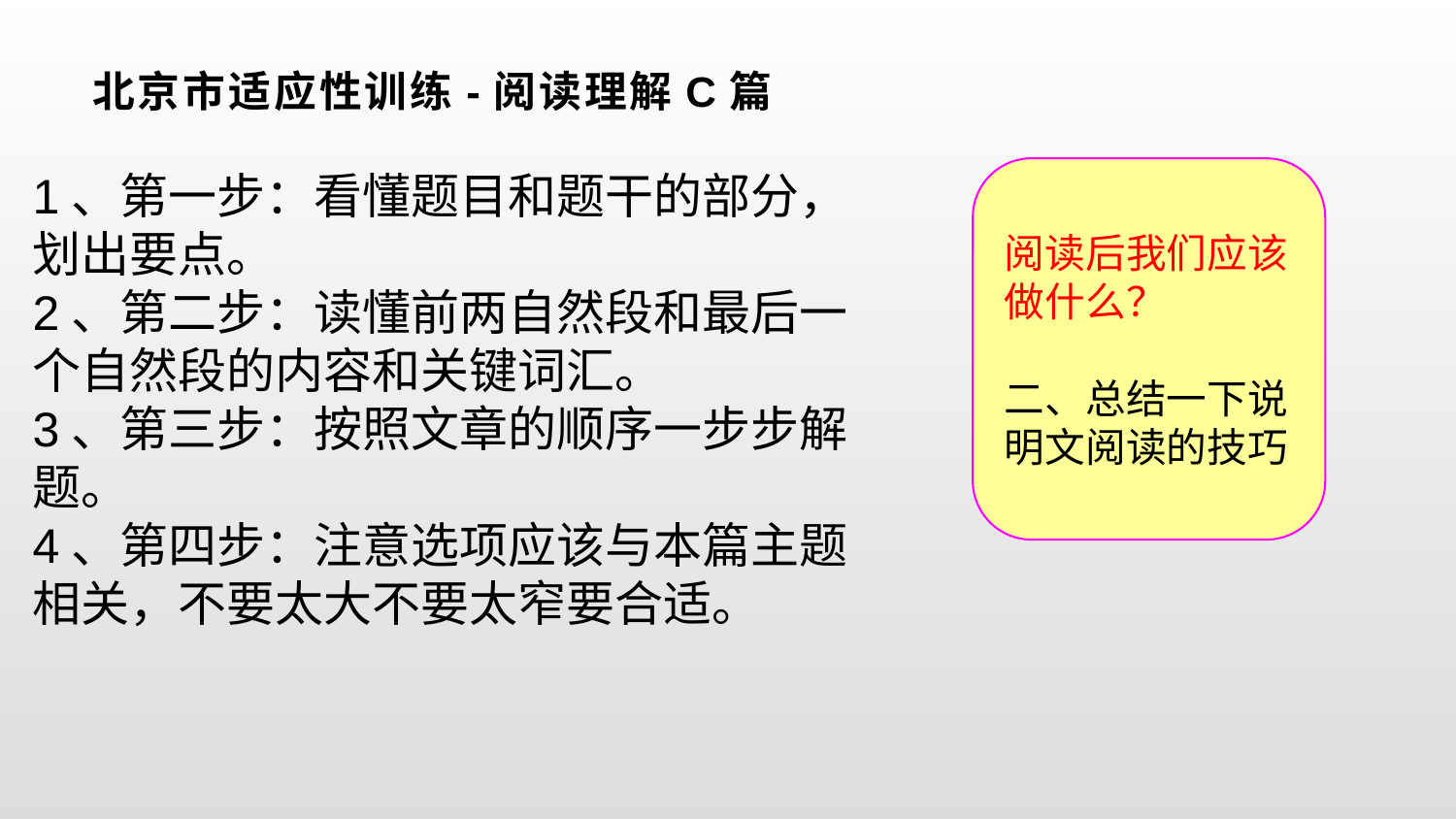

# 北京市适应性训练-阅读理解C篇
1、第一步：看懂题目和题干的部分，划出要点。
2、第二步：读懂前两自然段和最后一个自然段的内容和关键词汇。
3、第三步：按照文章的顺序一步步解题。
4、第四步：注意选项应该与本篇主题相关，不要太大不要太窄要合适。

阅读后我们应该做什么？

二、总结一下说明文阅读的技巧